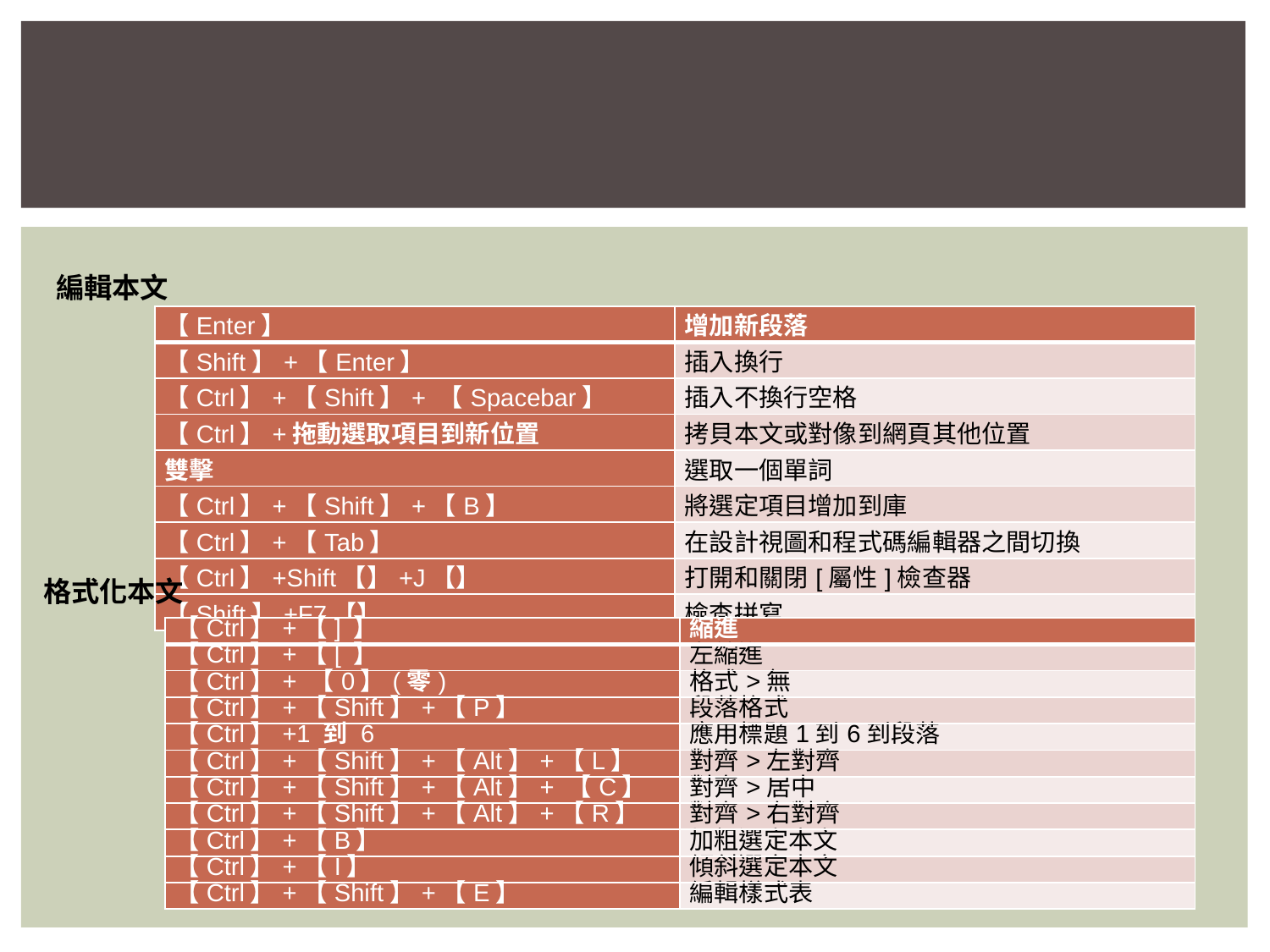

#
 編輯本文

格式化本文
| 【Enter】 | 增加新段落 |
| --- | --- |
| 【Shift】+【Enter】 | 插入換行 |
| 【Ctrl】+【Shift】+ 【Spacebar】 | 插入不換行空格 |
| 【Ctrl】+拖動選取項目到新位置 | 拷貝本文或對像到網頁其他位置 |
| 雙擊 | 選取一個單詞 |
| 【Ctrl】+【Shift】+【B】 | 將選定項目增加到庫 |
| 【Ctrl】+【Tab】 | 在設計視圖和程式碼編輯器之間切換 |
| 【Ctrl】+Shift【】+J【】 | 打開和關閉[屬性]檢查器 |
| 【Shift】+F7【】 | 檢查拼寫 |
| 【Ctrl】+【] 】 | 縮進 |
| --- | --- |
| 【Ctrl】+【[ 】 | 左縮進 |
| 【Ctrl】+ 【0】(零) | 格式>無 |
| 【Ctrl】+【Shift】+【P】 | 段落格式 |
| 【Ctrl】+1 到 6 | 應用標題1到6到段落 |
| 【Ctrl】+【Shift】+【Alt】+【L】 | 對齊>左對齊 |
| 【Ctrl】+【Shift】+【Alt】+ 【C】 | 對齊>居中 |
| 【Ctrl】+【Shift】+【Alt】+【R】 | 對齊>右對齊 |
| 【Ctrl】+【B】 | 加粗選定本文 |
| 【Ctrl】+【I】 | 傾斜選定本文 |
| 【Ctrl】+【Shift】+【E】 | 編輯樣式表 |